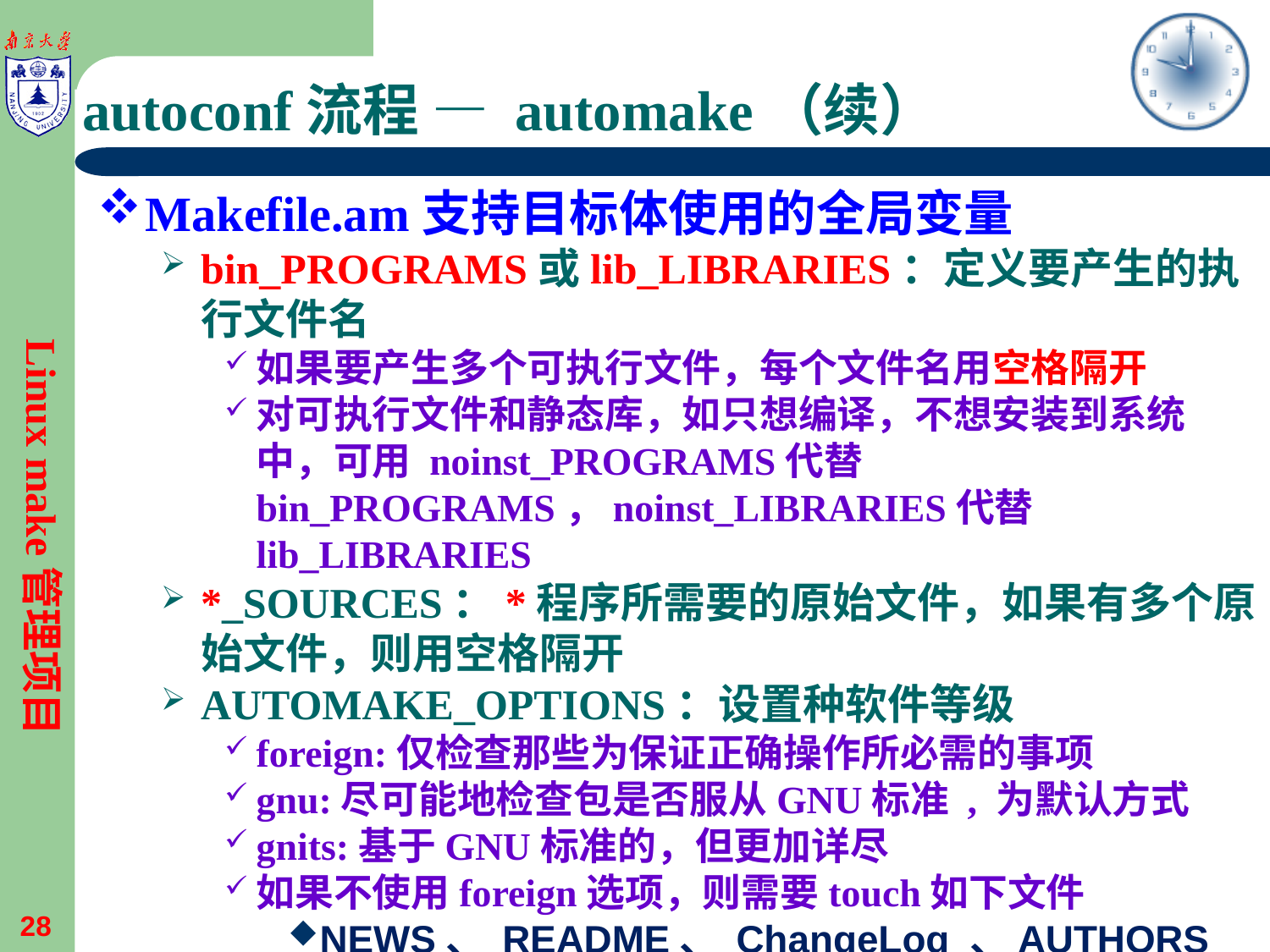

# autoconf流程 — automake（续）
Makefile.am支持目标体使用的全局变量
bin_PROGRAMS或lib_LIBRARIES：定义要产生的执行文件名
如果要产生多个可执行文件，每个文件名用空格隔开
对可执行文件和静态库，如只想编译，不想安装到系统中，可用 noinst_PROGRAMS代替bin_PROGRAMS，noinst_LIBRARIES代替lib_LIBRARIES
*_SOURCES：*程序所需要的原始文件，如果有多个原始文件，则用空格隔开
AUTOMAKE_OPTIONS：设置种软件等级
foreign:仅检查那些为保证正确操作所必需的事项
gnu:尽可能地检查包是否服从GNU标准 , 为默认方式
gnits:基于GNU标准的，但更加详尽
如果不使用foreign选项，则需要touch如下文件
NEWS、 README、 ChangeLog 、AUTHORS
Linux make管理项目
28